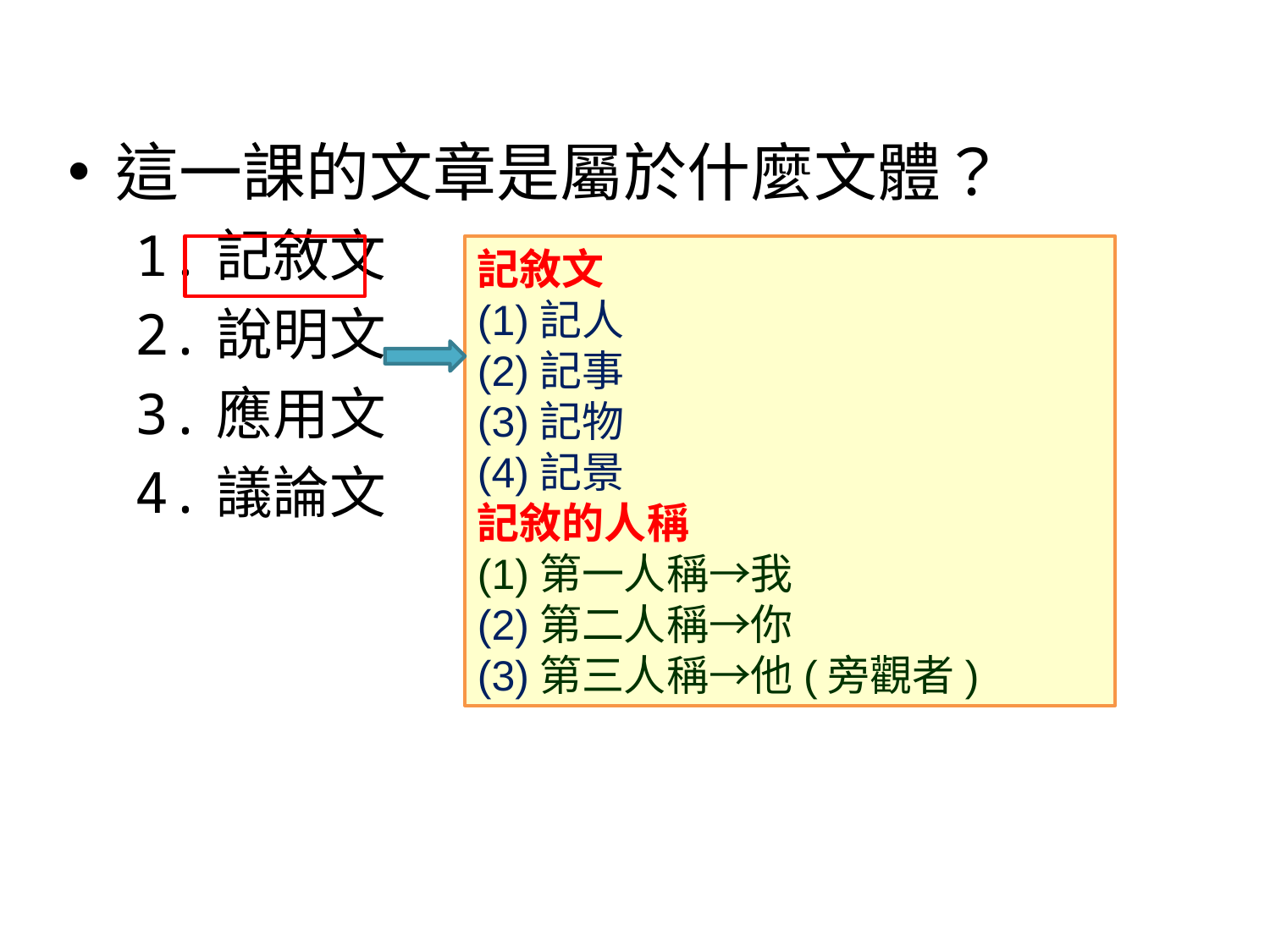

這一課的文章是屬於什麼文體？
  1.記敘文
  2.說明文
  3.應用文
  4.議論文

記敘文
(1)記人
(2)記事
(3)記物
(4)記景
記敘的人稱
(1)第一人稱→我
(2)第二人稱→你
(3)第三人稱→他(旁觀者)